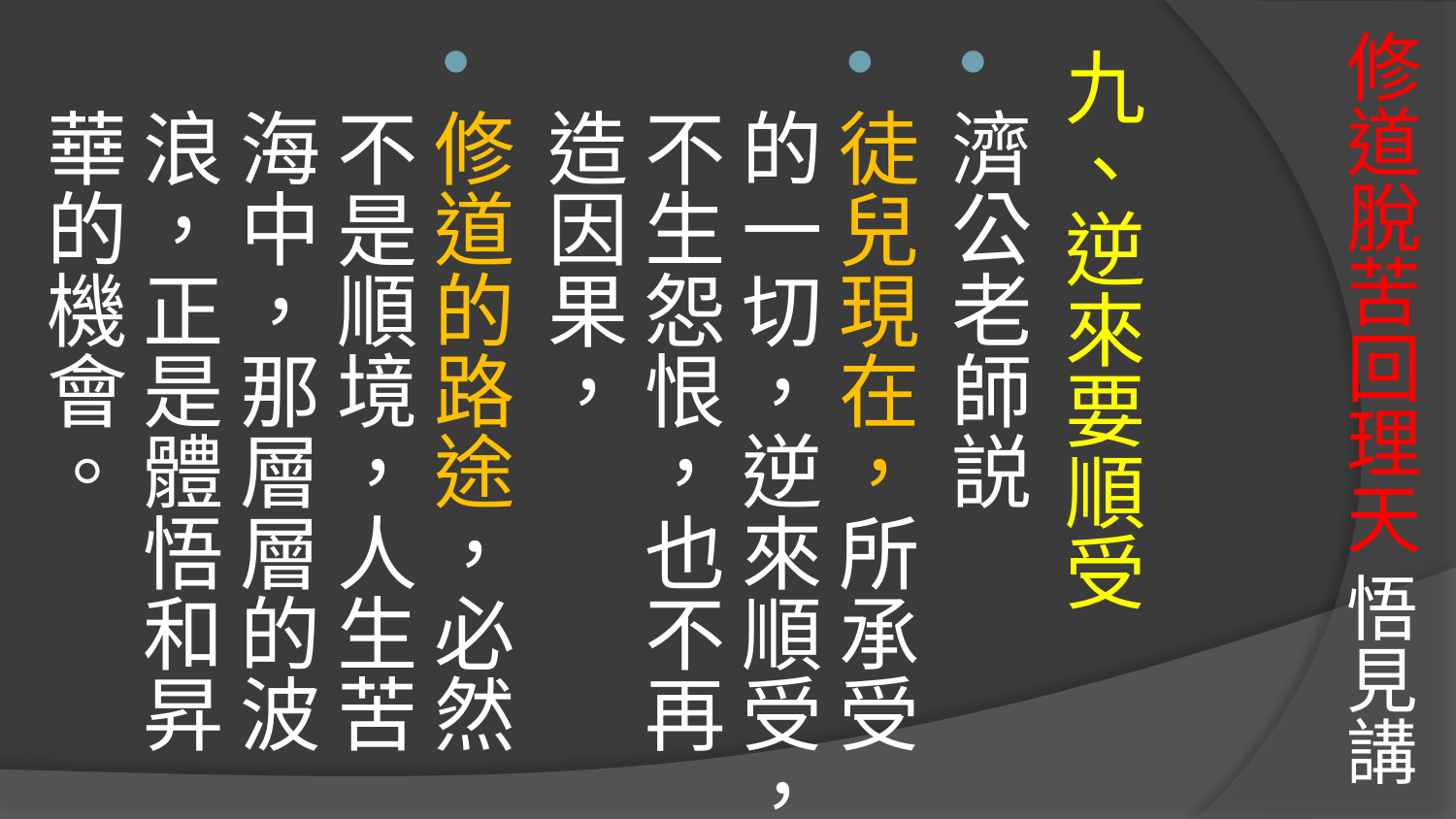

# 修道脫苦回理天 悟見講
九、逆來要順受
濟公老師説
徒兒現在，所承受的一切，逆來順受，不生怨恨，也不再造因果，
修道的路途，必然不是順境，人生苦海中，那層層的波浪，正是體悟和昇華的機會。